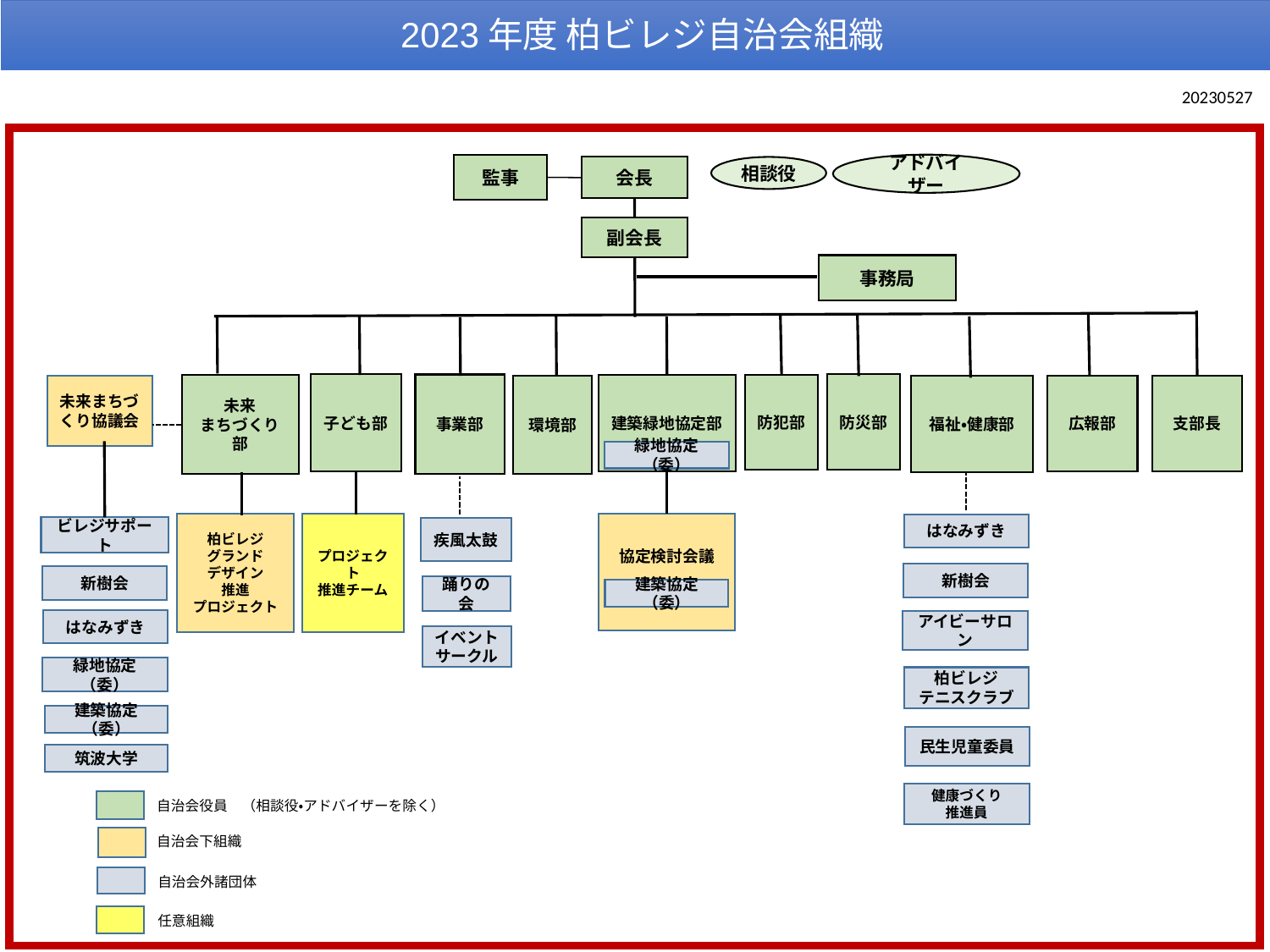

2023年度 柏ビレジ自治会組織
　20230527

監事
アドバイザー
会長
相談役
副会長
事務局
防災部
子ども部
事業部
未来
まちづくり部
建築緑地協定部
防犯部
未来まちづくり協議会
環境部
広報部
支部長
福祉・健康部
緑地協定（委）

協定検討会議

プロジェクト
推進チーム

柏ビレジ
グランド
デザイン
推進
プロジェクト

はなみずき
ビレジサポート
疾風太鼓
新樹会
新樹会
踊りの会
建築協定（委）
はなみずき
アイビーサロン
イベント
サークル
緑地協定（委）
柏ビレジ
テニスクラブ
建築協定（委）
民生児童委員
筑波大学
健康づくり
推進員
自治会役員　（相談役・アドバイザーを除く）

自治会下組織

自治会外諸団体
任意組織